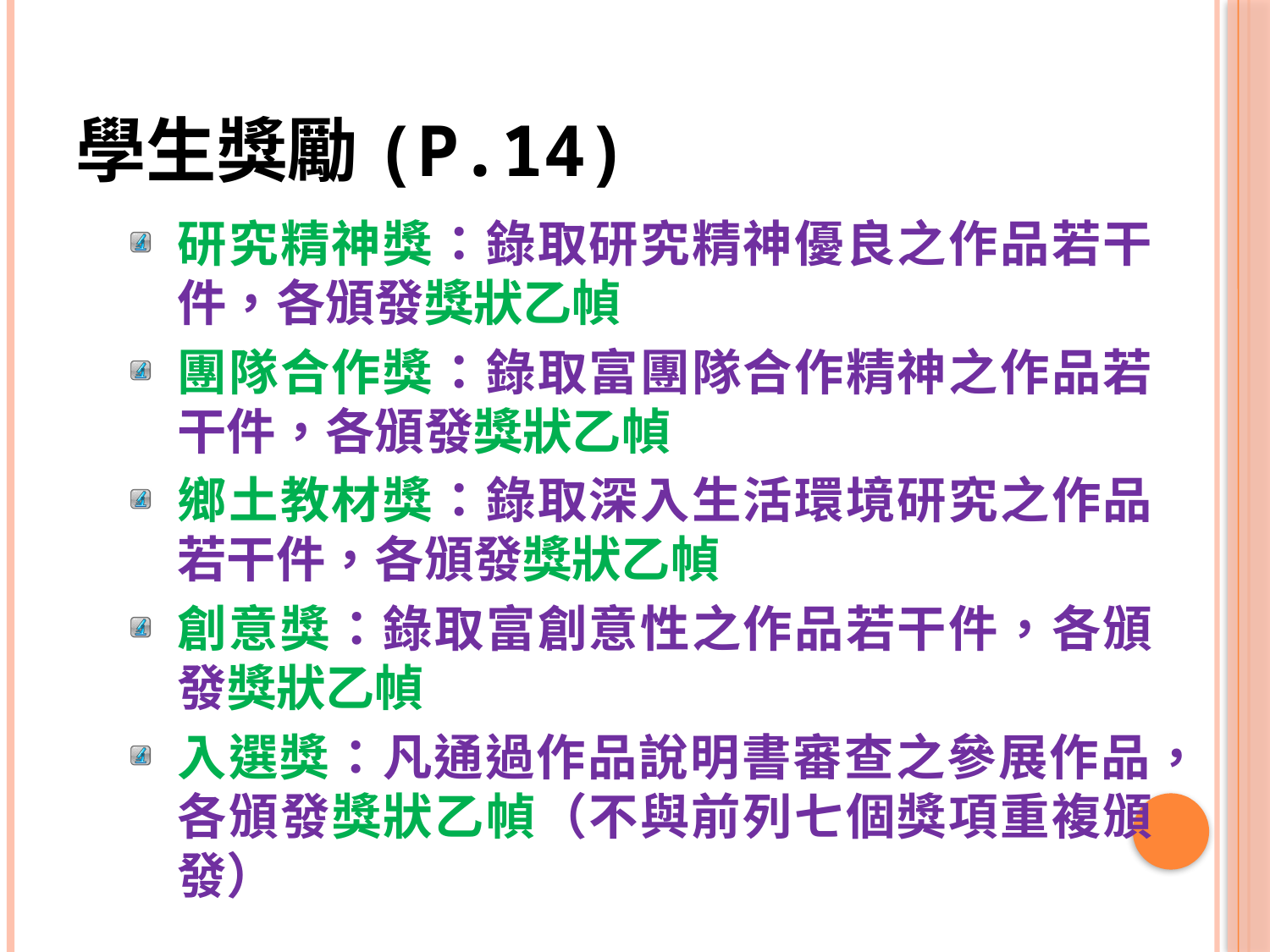

# 學生獎勵(P.14)
研究精神獎：錄取研究精神優良之作品若干件，各頒發獎狀乙幀
團隊合作獎：錄取富團隊合作精神之作品若干件，各頒發獎狀乙幀
鄉土教材獎：錄取深入生活環境研究之作品若干件，各頒發獎狀乙幀
創意獎：錄取富創意性之作品若干件，各頒發獎狀乙幀
入選獎：凡通過作品說明書審查之參展作品，各頒發獎狀乙幀（不與前列七個獎項重複頒發）